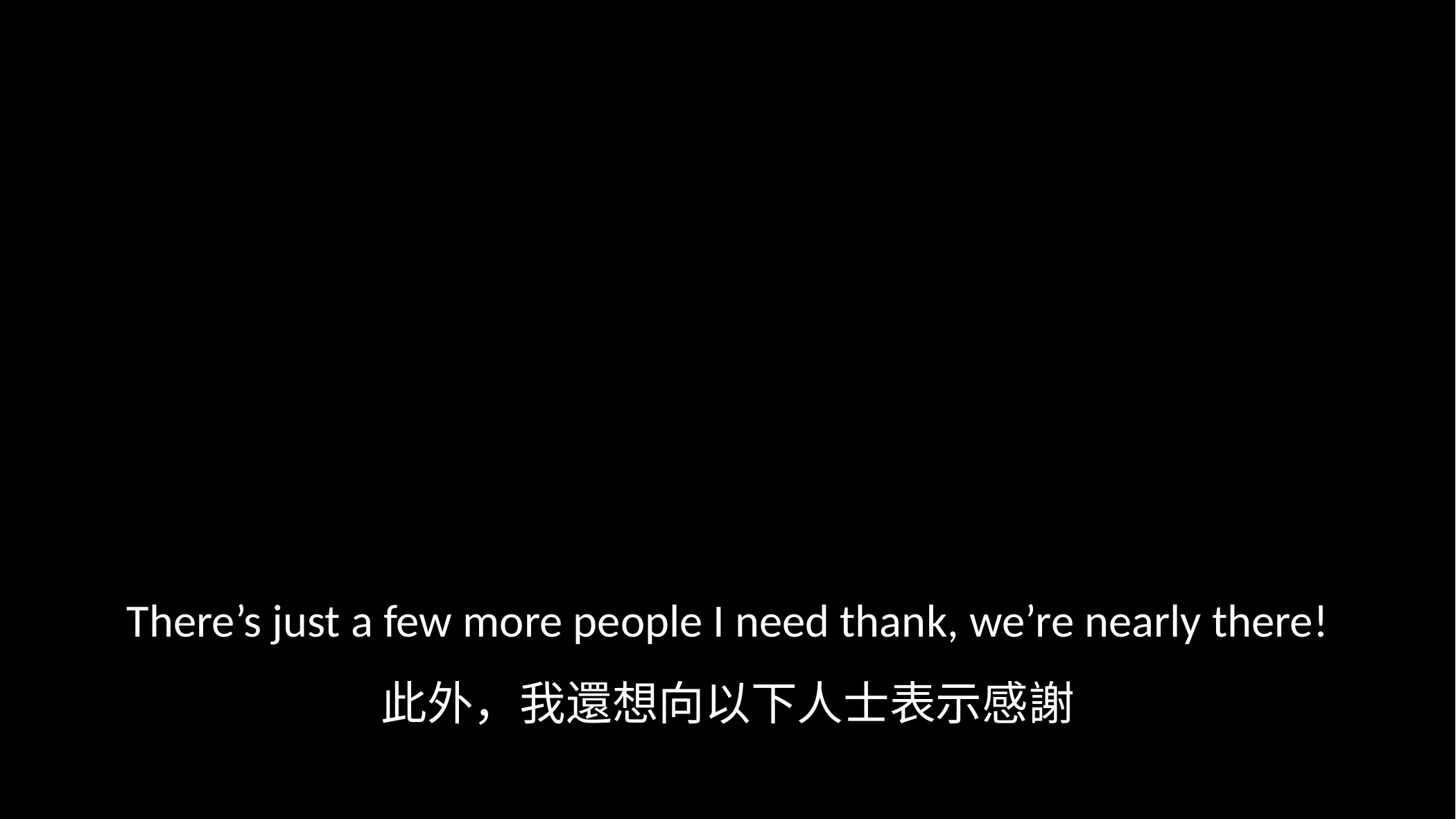

There’s just a few more people I need thank, we’re nearly there!

此外，我還想向以下人士表示感謝